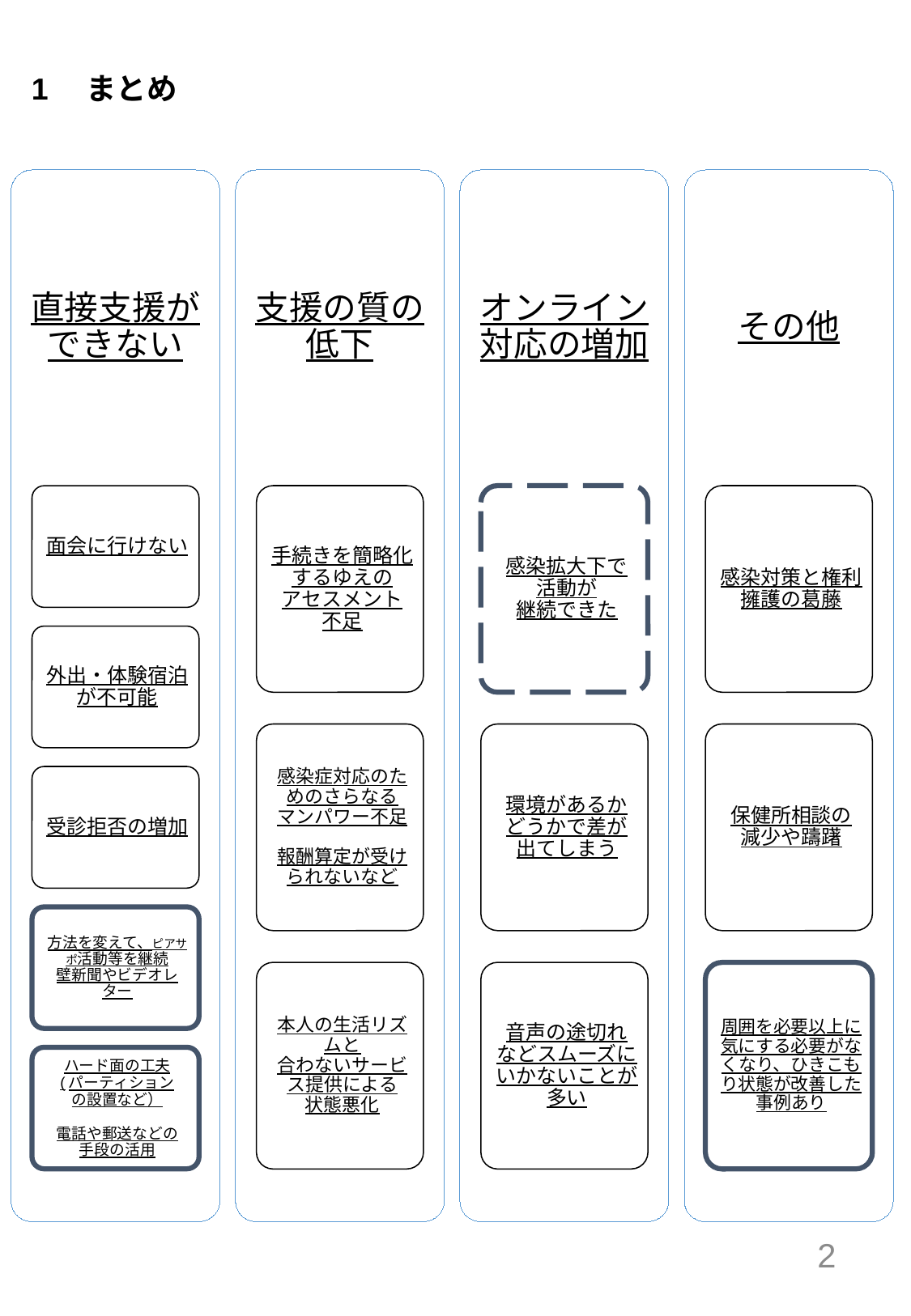

1　まとめ
直接支援が
できない
面会に行けない
外出・体験宿泊が不可能
受診拒否の増加
方法を変えて、ピアサポ活動等を継続
壁新聞やビデオレター
ハード面の工夫
(パーティション
の設置など）
電話や郵送などの
手段の活用
支援の質の
低下
手続きを簡略化するゆえの
アセスメント
不足
感染症対応のためのさらなる
マンパワー不足
報酬算定が受けられないなど
本人の生活リズムと
合わないサービス提供による
状態悪化
オンライン
対応の増加
感染拡大下で
活動が
継続できた
環境があるか
どうかで差が
出てしまう
音声の途切れ
などスムーズにいかないことが多い
その他
感染対策と権利擁護の葛藤
保健所相談の
減少や躊躇
周囲を必要以上に気にする必要がなくなり、ひきこもり状態が改善した
事例あり
2